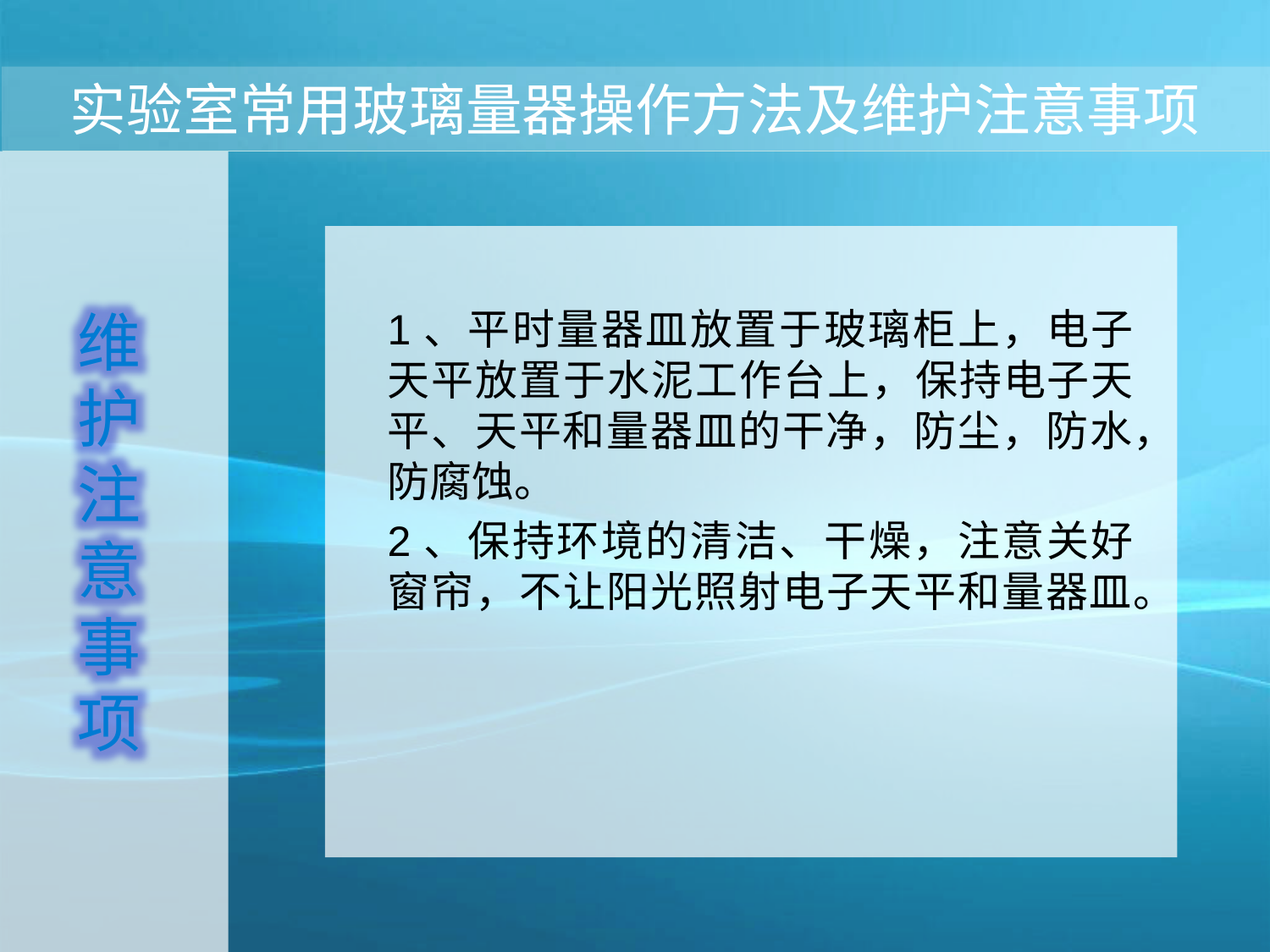

# 实验室常用玻璃量器操作方法及维护注意事项

维护注意事项
1、平时量器皿放置于玻璃柜上，电子天平放置于水泥工作台上，保持电子天平、天平和量器皿的干净，防尘，防水，防腐蚀。
2、保持环境的清洁、干燥，注意关好窗帘，不让阳光照射电子天平和量器皿。